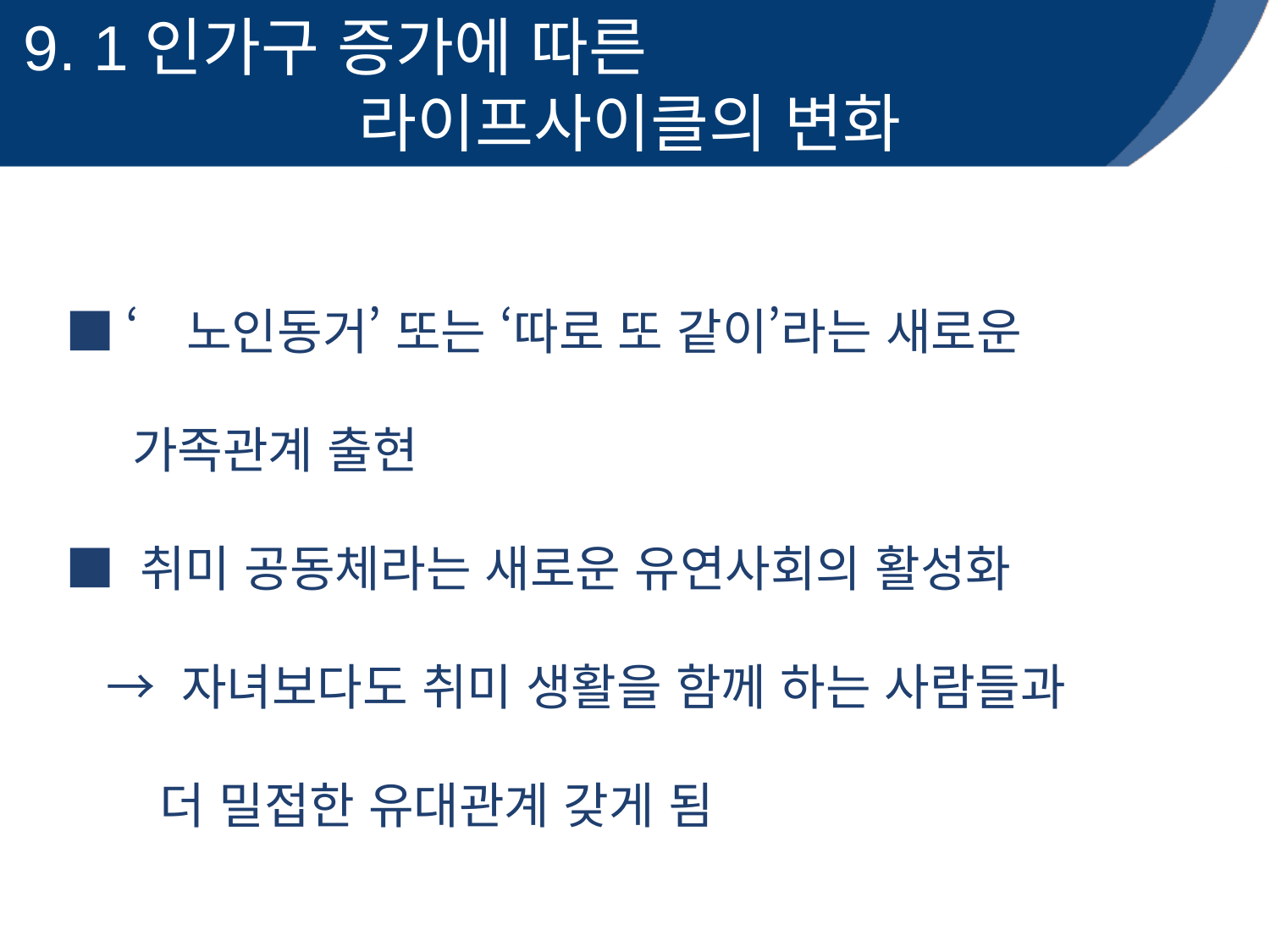

9. 1인가구 증가에 따른
                  라이프사이클의 변화
■ ‘노인동거’ 또는 ‘따로 또 같이’라는 새로운
    가족관계 출현
■ 취미 공동체라는 새로운 유연사회의 활성화
   → 자녀보다도 취미 생활을 함께 하는 사람들과
      더 밀접한 유대관계 갖게 됨